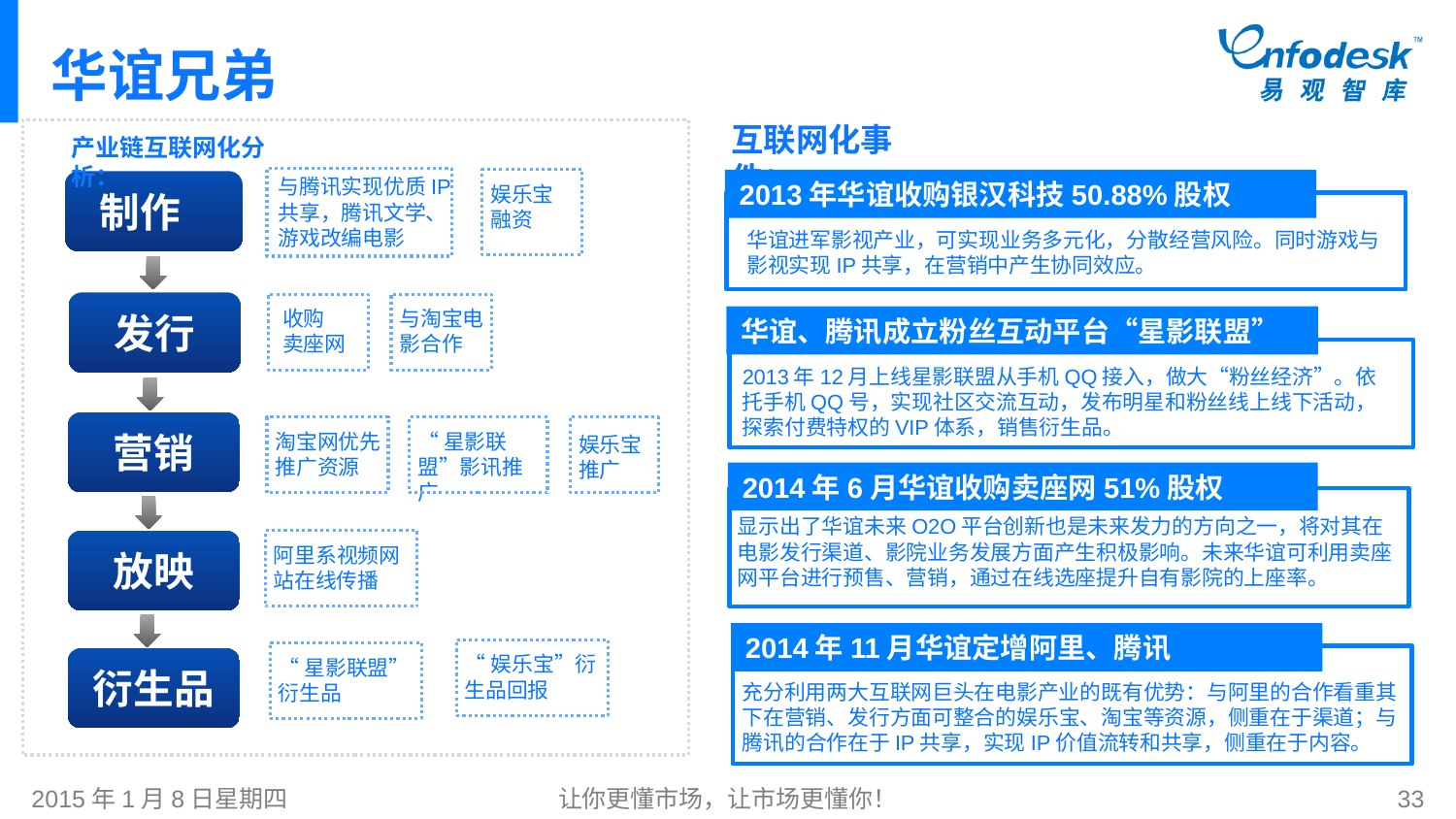

# 华谊兄弟
互联网化事件：

产业链互联网化分析：
与腾讯实现优质IP共享，腾讯文学、游戏改编电影

2013年华谊收购银汉科技50.88%股权

制作
娱乐宝融资

华谊进军影视产业，可实现业务多元化，分散经营风险。同时游戏与影视实现IP共享，在营销中产生协同效应。

发行

收购
卖座网

与淘宝电影合作
华谊、腾讯成立粉丝互动平台“星影联盟”

2013年12月上线星影联盟从手机QQ接入，做大“粉丝经济”。依托手机QQ号，实现社区交流互动，发布明星和粉丝线上线下活动，探索付费特权的VIP体系，销售衍生品。

营销

淘宝网优先推广资源
“星影联盟”影讯推广
娱乐宝推广
2014年6月华谊收购卖座网51%股权

显示出了华谊未来O2O平台创新也是未来发力的方向之一，将对其在电影发行渠道、影院业务发展方面产生积极影响。未来华谊可利用卖座网平台进行预售、营销，通过在线选座提升自有影院的上座率。
放映

阿里系视频网站在线传播

2014年11月华谊定增阿里、腾讯

“娱乐宝”衍生品回报

“星影联盟”衍生品
衍生品
充分利用两大互联网巨头在电影产业的既有优势：与阿里的合作看重其下在营销、发行方面可整合的娱乐宝、淘宝等资源，侧重在于渠道；与腾讯的合作在于IP共享，实现IP价值流转和共享，侧重在于内容。
2015年1月8日星期四
让你更懂市场，让市场更懂你！
33